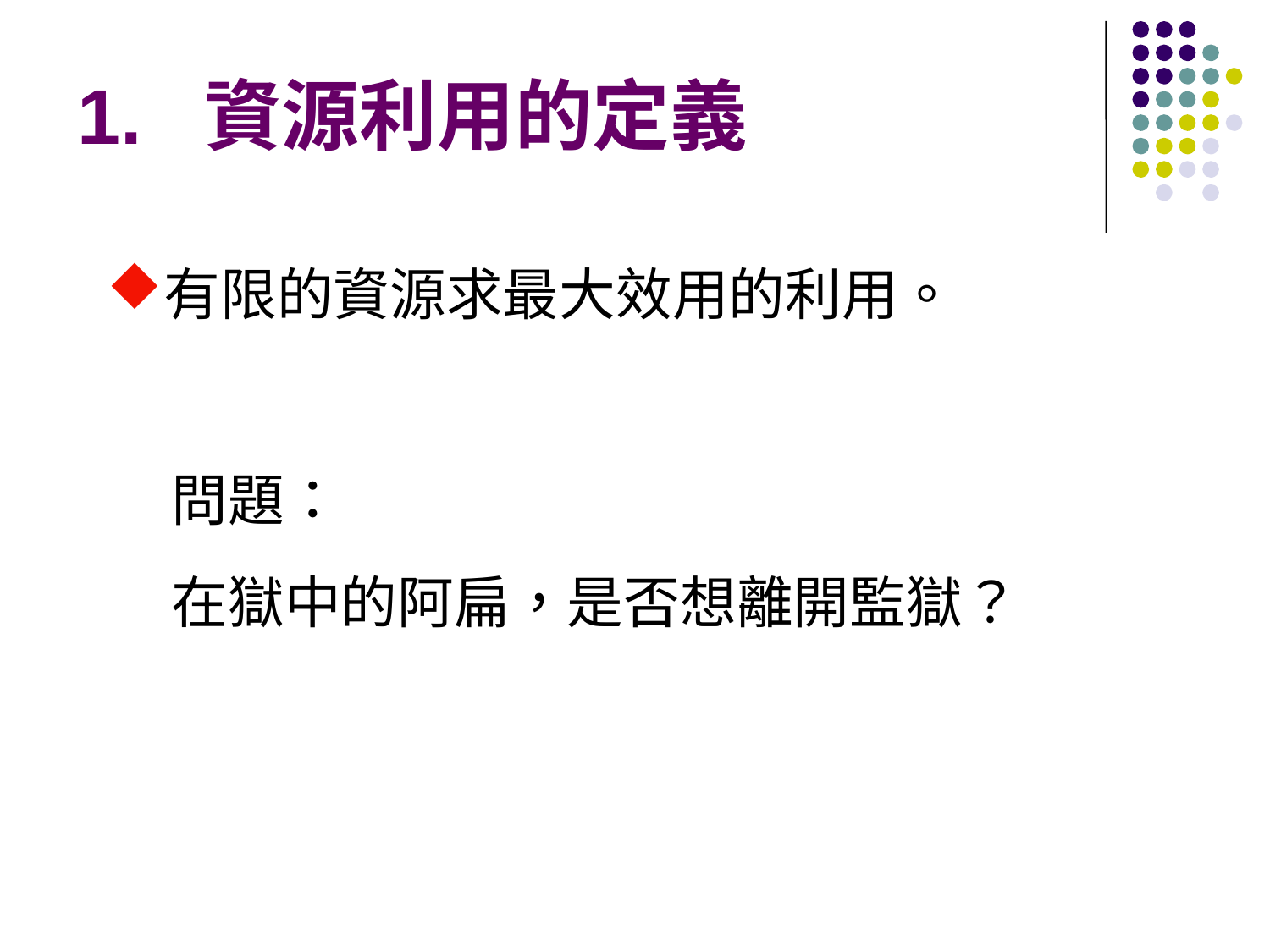

# 1.  資源利用的定義
有限的資源求最大效用的利用。

    問題：
    在獄中的阿扁，是否想離開監獄？